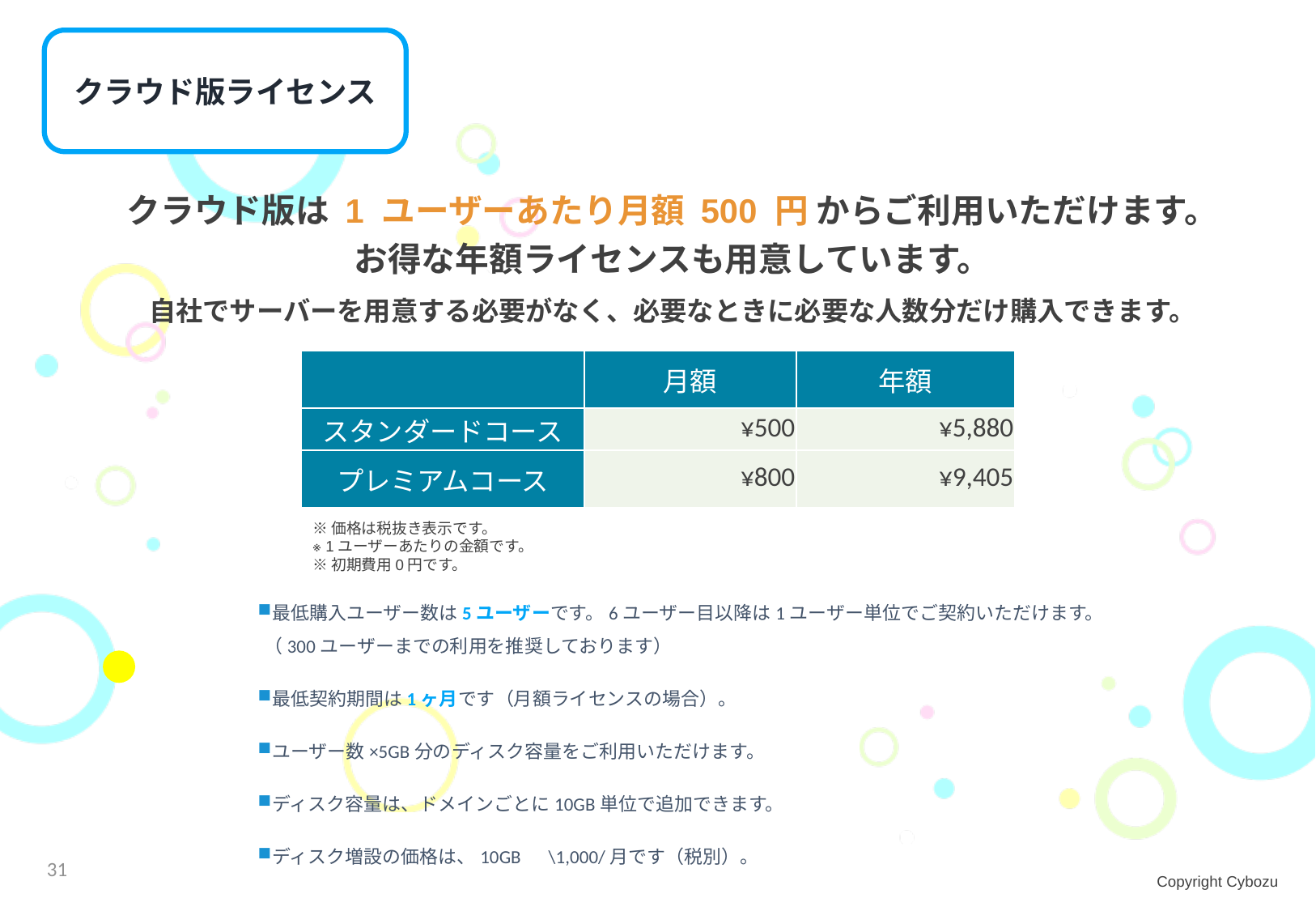

クラウド版ライセンス
クラウド版は 1 ユーザーあたり月額 500 円 からご利用いただけます。
お得な年額ライセンスも用意しています。
自社でサーバーを用意する必要がなく、必要なときに必要な人数分だけ購入できます。
|  | 月額 | 年額 |
| --- | --- | --- |
| スタンダードコース | ¥500 | ¥5,880 |
| プレミアムコース | ¥800 | ¥9,405 |
※価格は税抜き表示です。
※ 1ユーザーあたりの金額です。
※初期費用0円です。
最低購入ユーザー数は5ユーザーです。6ユーザー目以降は1ユーザー単位でご契約いただけます。（300ユーザーまでの利用を推奨しております）
最低契約期間は1ヶ月です（月額ライセンスの場合）。
ユーザー数×5GB分のディスク容量をご利用いただけます。
ディスク容量は、ドメインごとに10GB単位で追加できます。
ディスク増設の価格は、10GB　\1,000/月です（税別）。

31